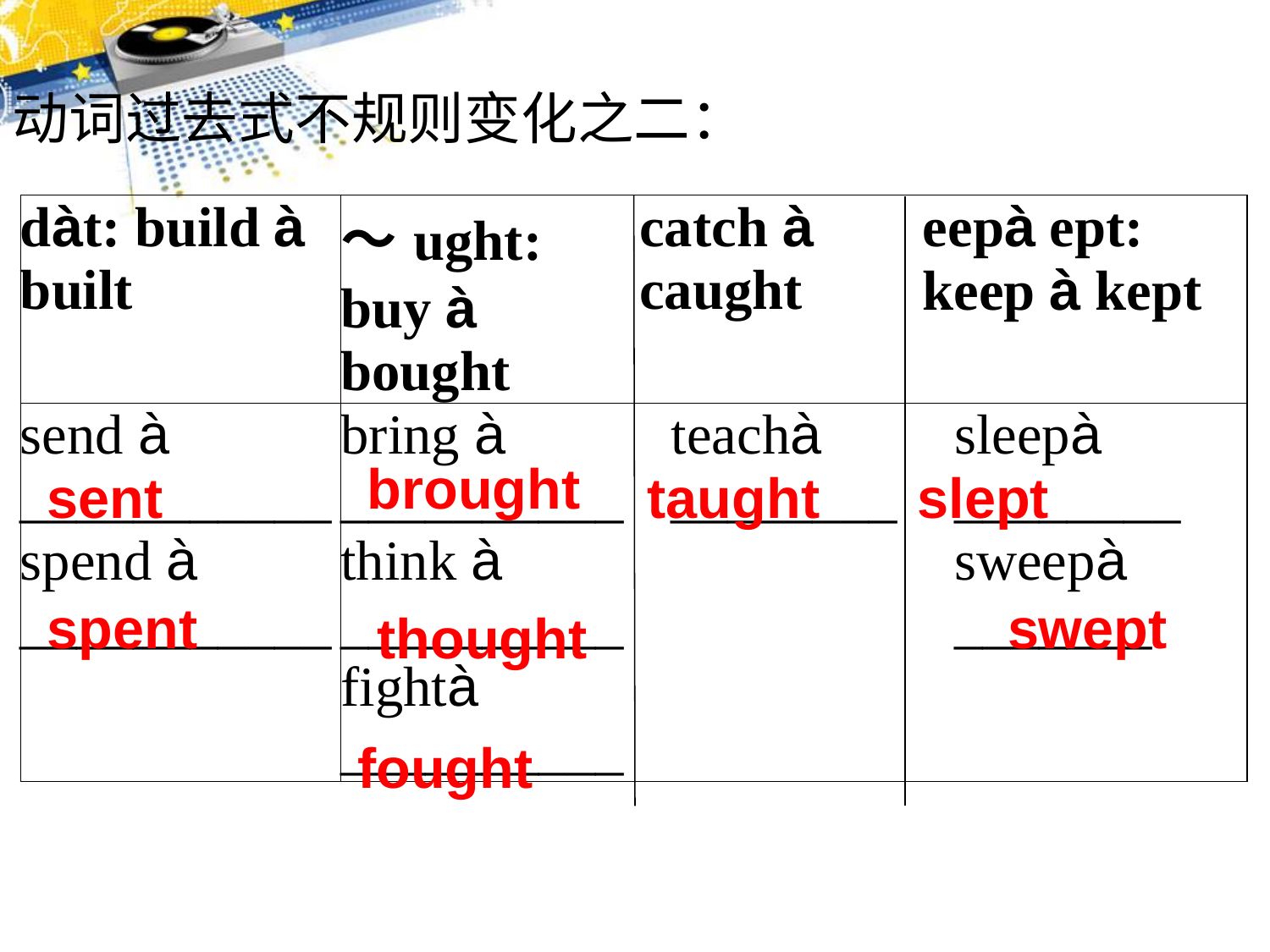

动词过去式不规则变化之二：
| dàt: build à built | ～ught: buy à bought | catch à caught | eepà ept: keep à kept |
| --- | --- | --- | --- |
| send à \_\_\_\_\_\_\_\_\_\_\_ spend à \_\_\_\_\_\_\_\_\_\_\_ | bring à \_\_\_\_\_\_\_\_\_\_ think à \_\_\_\_\_\_\_\_\_\_ fightà \_\_\_\_\_\_\_\_\_\_ | teachà \_\_\_\_\_\_\_\_ | sleepà \_\_\_\_\_\_\_\_ sweepà \_\_\_\_\_\_\_ |
brought
sent
taught
slept
spent
swept
thought
fought